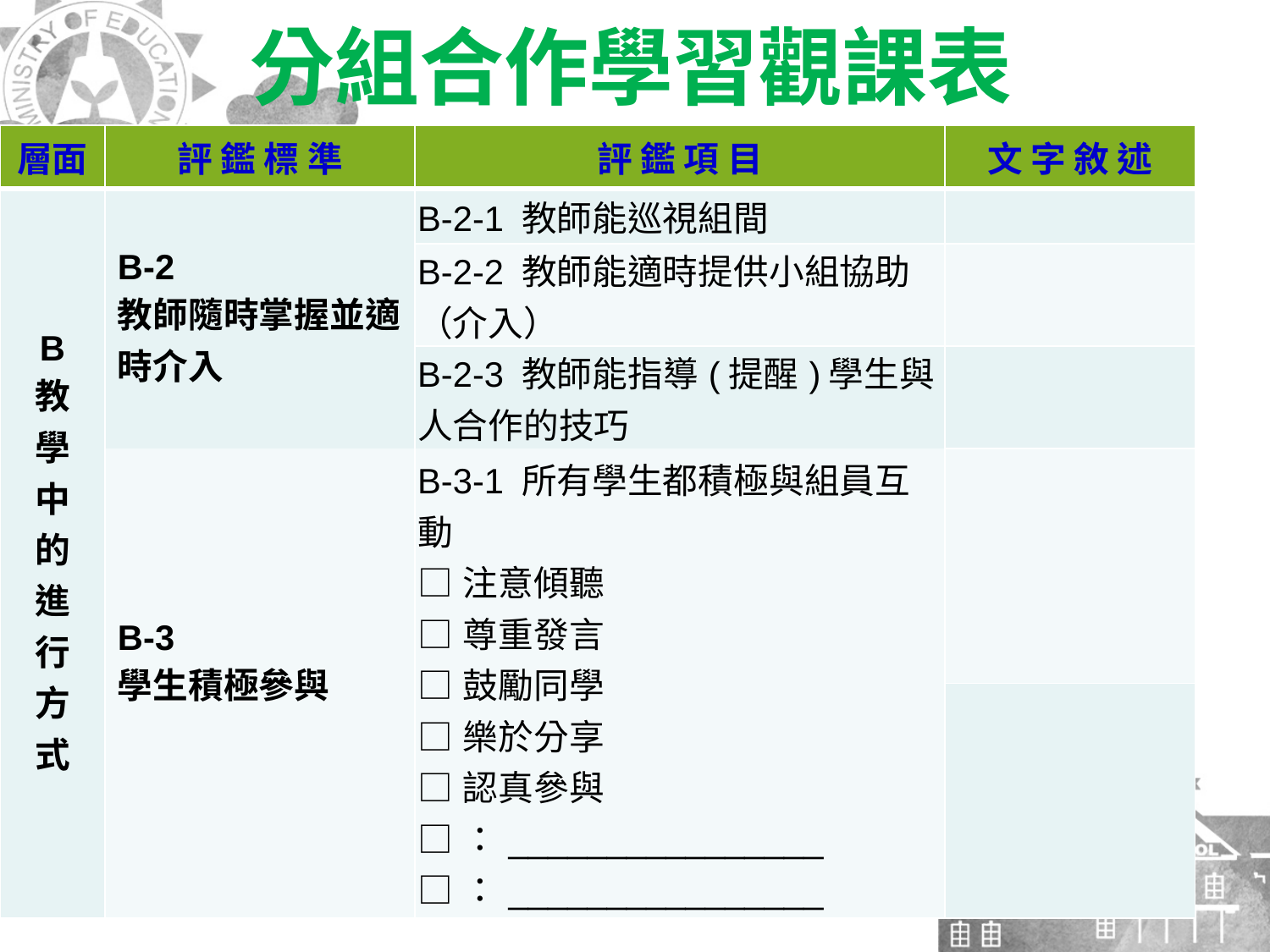

分組合作學習觀課表
| 層面 | 評 鑑 標 準 | 評 鑑 項 目 | 文 字 敘 述 |
| --- | --- | --- | --- |
| B 教 學 中 的 進 行 方 式 | B-2 教師隨時掌握並適時介入 | B-2-1 教師能巡視組間 |  |
|  |  | B-2-2 教師能適時提供小組協助（介入） |  |
|  |  | B-2-3 教師能指導(提醒)學生與人合作的技巧 |  |
|  | B-3 學生積極參與 | B-3-1 所有學生都積極與組員互動 □注意傾聽 □尊重發言 □鼓勵同學 □樂於分享 □認真參與 □：\_\_\_\_\_\_\_\_\_\_\_\_\_\_\_\_ □：\_\_\_\_\_\_\_\_\_\_\_\_\_\_\_\_ |  |
|  |  |  |  |